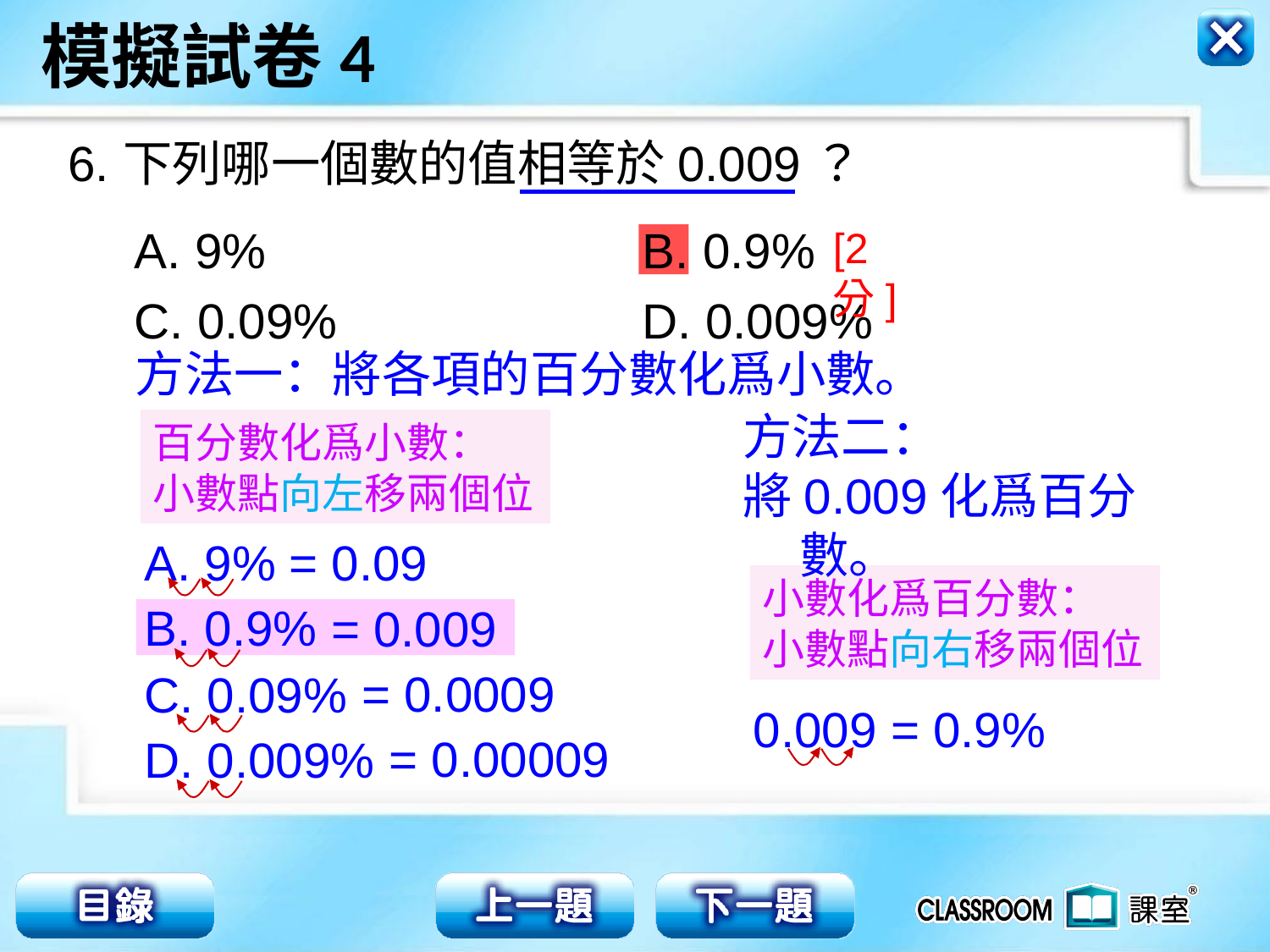

6.
下列哪一個數的值相等於0.009？
A. 9%			B. 0.9%
C. 0.09%			D. 0.009%
[2分]

方法一：將各項的百分數化爲小數。
百分數化爲小數：
小數點向左移兩個位
方法二：
將0.009化爲百分數。
= 0.09
A. 9%
小數化爲百分數：
小數點向右移兩個位

B. 0.9%
= 0.009

= 0.0009
C. 0.09%
0.009
= 0.9%

= 0.00009
D. 0.009%